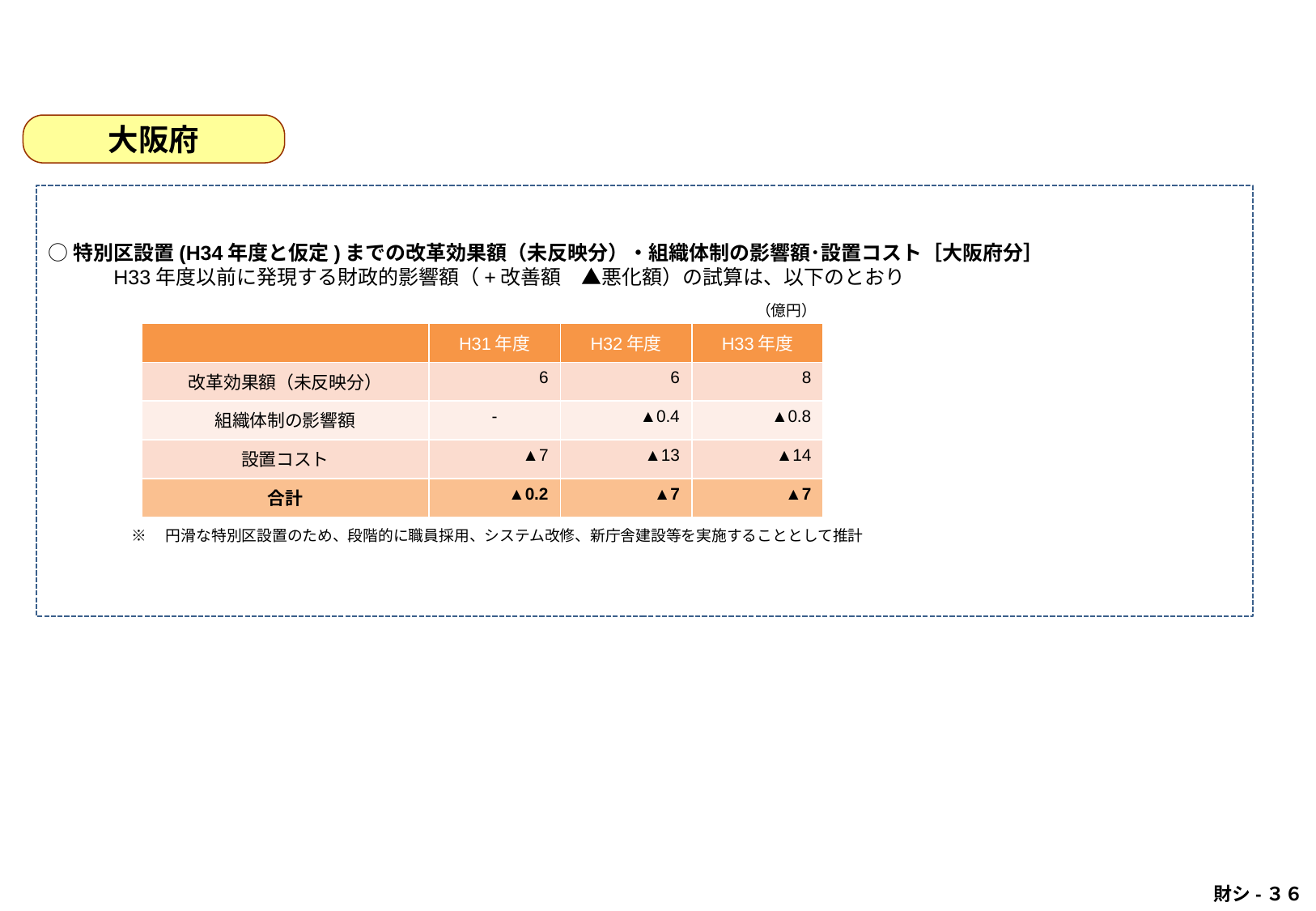

#
大阪府

○特別区設置(H34年度と仮定)までの改革効果額（未反映分）・組織体制の影響額･設置コスト［大阪府分］
　　　H33年度以前に発現する財政的影響額（+改善額　▲悪化額）の試算は、以下のとおり
（億円）
|  | H31年度 | H32年度 | H33年度 |
| --- | --- | --- | --- |
| 改革効果額（未反映分） | 6 | 6 | 8 |
| 組織体制の影響額 | - | ▲0.4 | ▲0.8 |
| 設置コスト | ▲7 | ▲13 | ▲14 |
| 合計 | ▲0.2 | ▲7 | ▲7 |
※　円滑な特別区設置のため、段階的に職員採用、システム改修、新庁舎建設等を実施することとして推計
 財シ-３６